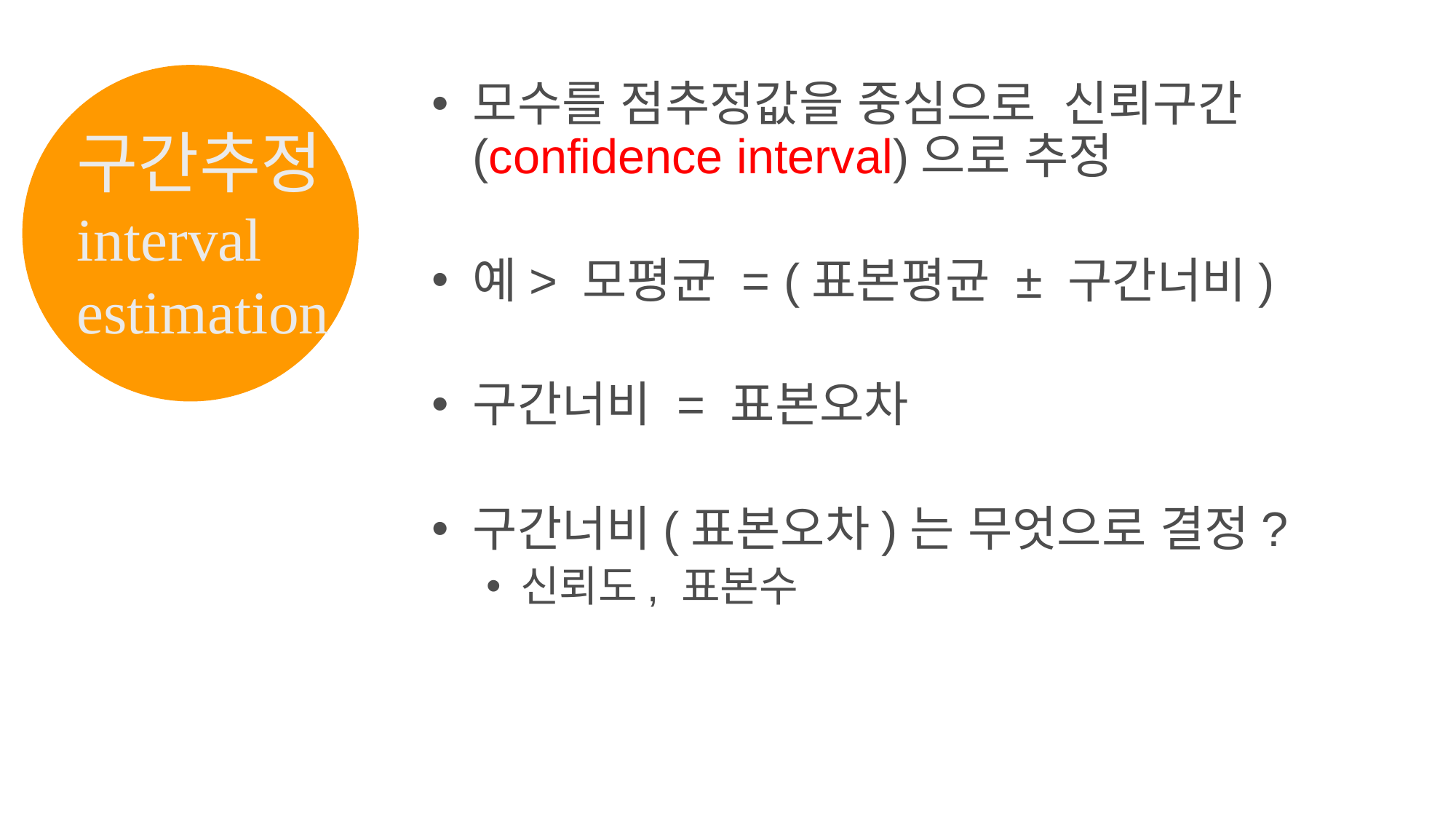

모수를 점추정값을 중심으로  신뢰구간(confidence interval)으로 추정

예> 모평균 = (표본평균 ± 구간너비)

구간너비 = 표본오차

구간너비(표본오차)는 무엇으로 결정?
신뢰도, 표본수
# 구간추정 interval estimation